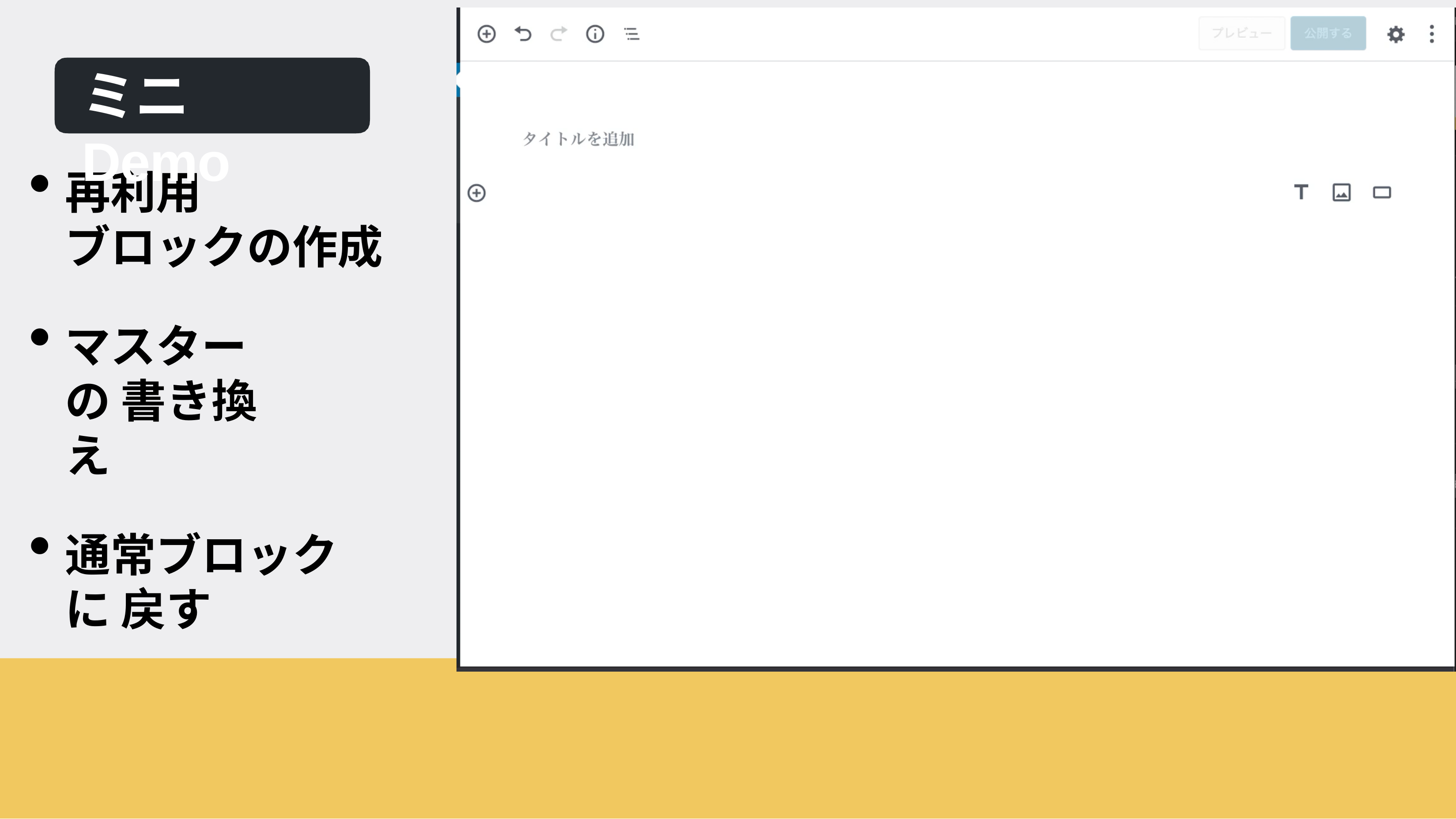

# ミニDemo
再利用
ブロックの作成
マスターの 書き換え
通常ブロックに 戻す